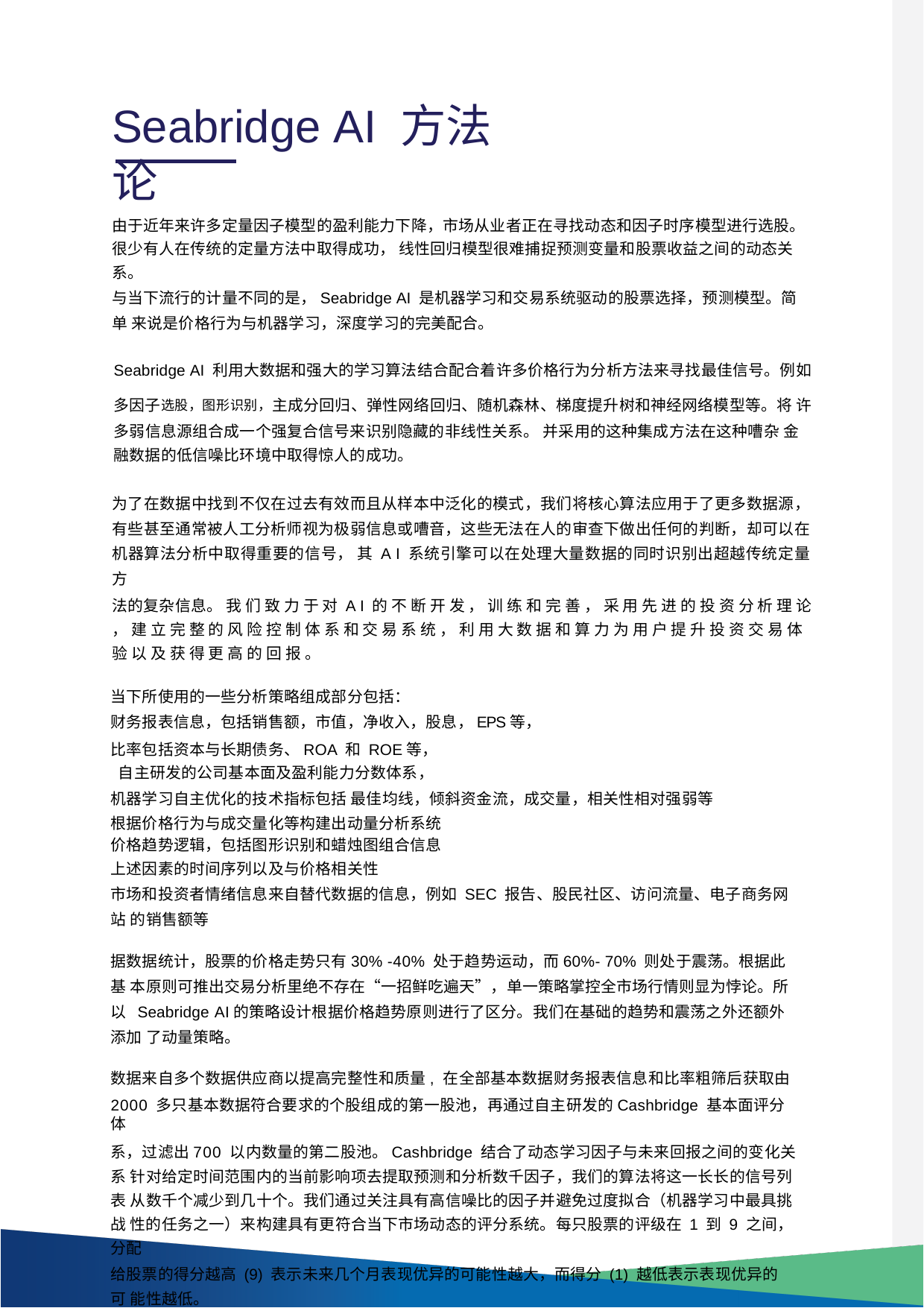

# Seabridge AI 方法论

由于近年来许多定量因子模型的盈利能力下降，市场从业者正在寻找动态和因子时序模型进行选股。 很少有人在传统的定量方法中取得成功， 线性回归模型很难捕捉预测变量和股票收益之间的动态关 系。
与当下流行的计量不同的是，Seabridge AI 是机器学习和交易系统驱动的股票选择，预测模型。简单 来说是价格行为与机器学习，深度学习的完美配合。

Seabridge AI 利用大数据和强大的学习算法结合配合着许多价格行为分析方法来寻找最佳信号。例如 多因子选股，图形识别，主成分回归、弹性网络回归、随机森林、梯度提升树和神经网络模型等。将 许多弱信息源组合成一个强复合信号来识别隐藏的非线性关系。 并采用的这种集成方法在这种嘈杂 金融数据的低信噪比环境中取得惊人的成功。

为了在数据中找到不仅在过去有效而且从样本中泛化的模式，我们将核心算法应用于了更多数据源， 有些甚至通常被人工分析师视为极弱信息或嘈音，这些无法在人的审查下做出任何的判断，却可以在 机器算法分析中取得重要的信号， 其 A I 系统引擎可以在处理大量数据的同时识别出超越传统定量方
法的复杂信息。 我 们 致 力 于 对 A I 的 不 断 开 发 ， 训 练 和 完 善 ， 采 用 先 进 的 投 资 分 析 理 论 ， 建 立 完 整 的 风 险 控 制 体 系 和 交 易 系 统 ， 利 用 大 数 据 和 算 力 为 用 户 提 升 投 资 交 易 体 验 以 及 获 得 更 高 的 回 报 。

当下所使用的一些分析策略组成部分包括：
财务报表信息，包括销售额，市值，净收入，股息，EPS等，
比率包括资本与长期债务、ROA 和 ROE等，  自主研发的公司基本面及盈利能力分数体系，
机器学习自主优化的技术指标包括 最佳均线，倾斜资金流，成交量，相关性相对强弱等 根据价格行为与成交量化等构建出动量分析系统
价格趋势逻辑，包括图形识别和蜡烛图组合信息
上述因素的时间序列以及与价格相关性
市场和投资者情绪信息来自替代数据的信息，例如 SEC 报告、股民社区、访问流量、电子商务网站 的销售额等

据数据统计，股票的价格走势只有30% -40% 处于趋势运动，而60%- 70% 则处于震荡。根据此基 本原则可推出交易分析里绝不存在“一招鲜吃遍天”，单一策略掌控全市场行情则显为悖论。所以  Seabridge AI的策略设计根据价格趋势原则进行了区分。我们在基础的趋势和震荡之外还额外添加 了动量策略。

数据来自多个数据供应商以提高完整性和质量, 在全部基本数据财务报表信息和比率粗筛后获取由
2000 多只基本数据符合要求的个股组成的第一股池，再通过自主研发的Cashbridge 基本面评分体
系，过滤出700 以内数量的第二股池。Cashbridge 结合了动态学习因子与未来回报之间的变化关系 针对给定时间范围内的当前影响项去提取预测和分析数千因子，我们的算法将这一长长的信号列表 从数千个减少到几十个。我们通过关注具有高信噪比的因子并避免过度拟合（机器学习中最具挑战 性的任务之一）来构建具有更符合当下市场动态的评分系统。每只股票的评级在 1 到 9 之间，分配
给股票的得分越高 (9) 表示未来几个月表现优异的可能性越大，而得分 (1) 越低表示表现优异的可 能性越低。

4